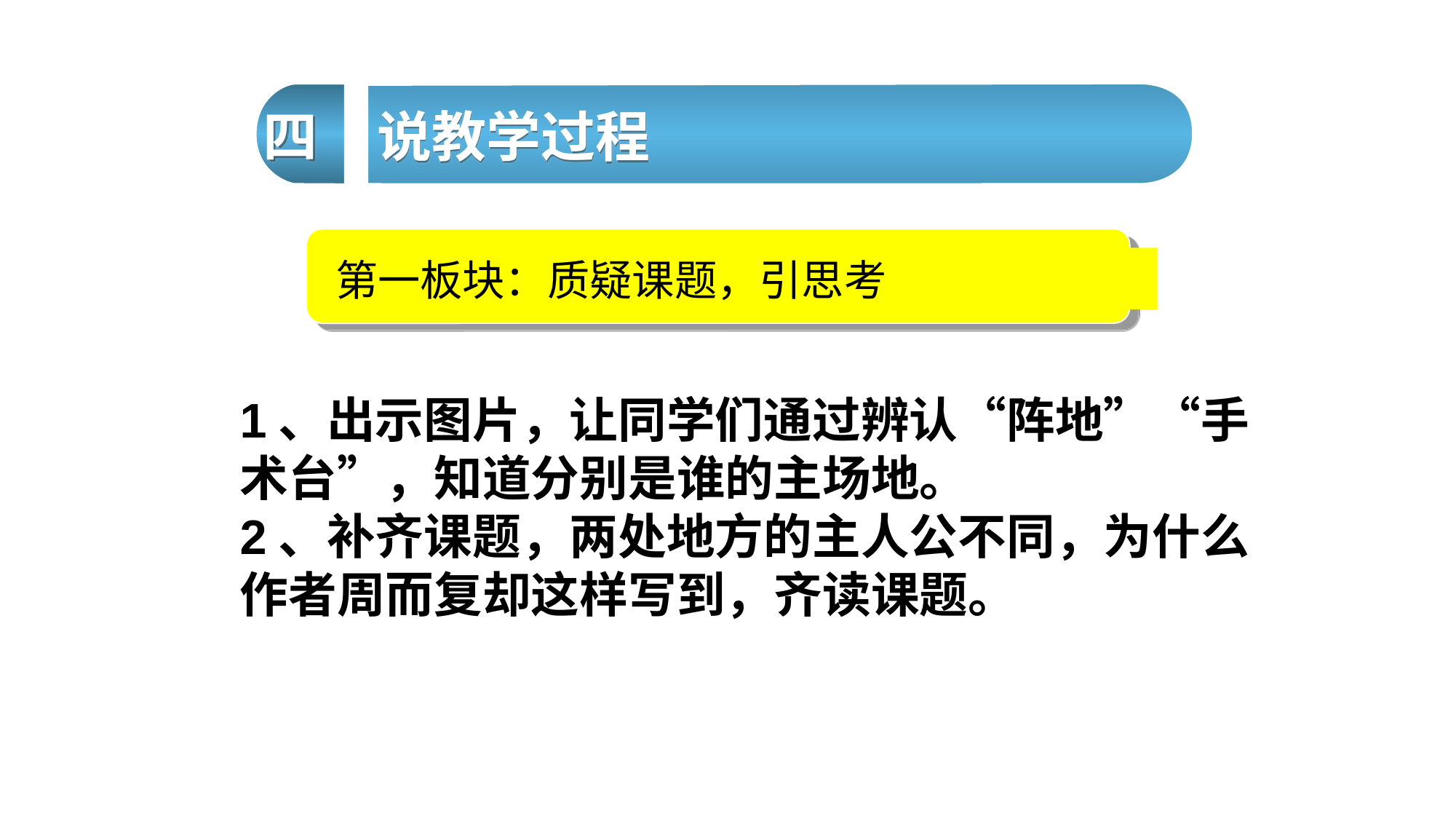

四
说教学过程

第一板块：质疑课题，引思考
1、出示图片，让同学们通过辨认“阵地”“手术台”，知道分别是谁的主场地。
2、补齐课题，两处地方的主人公不同，为什么作者周而复却这样写到，齐读课题。